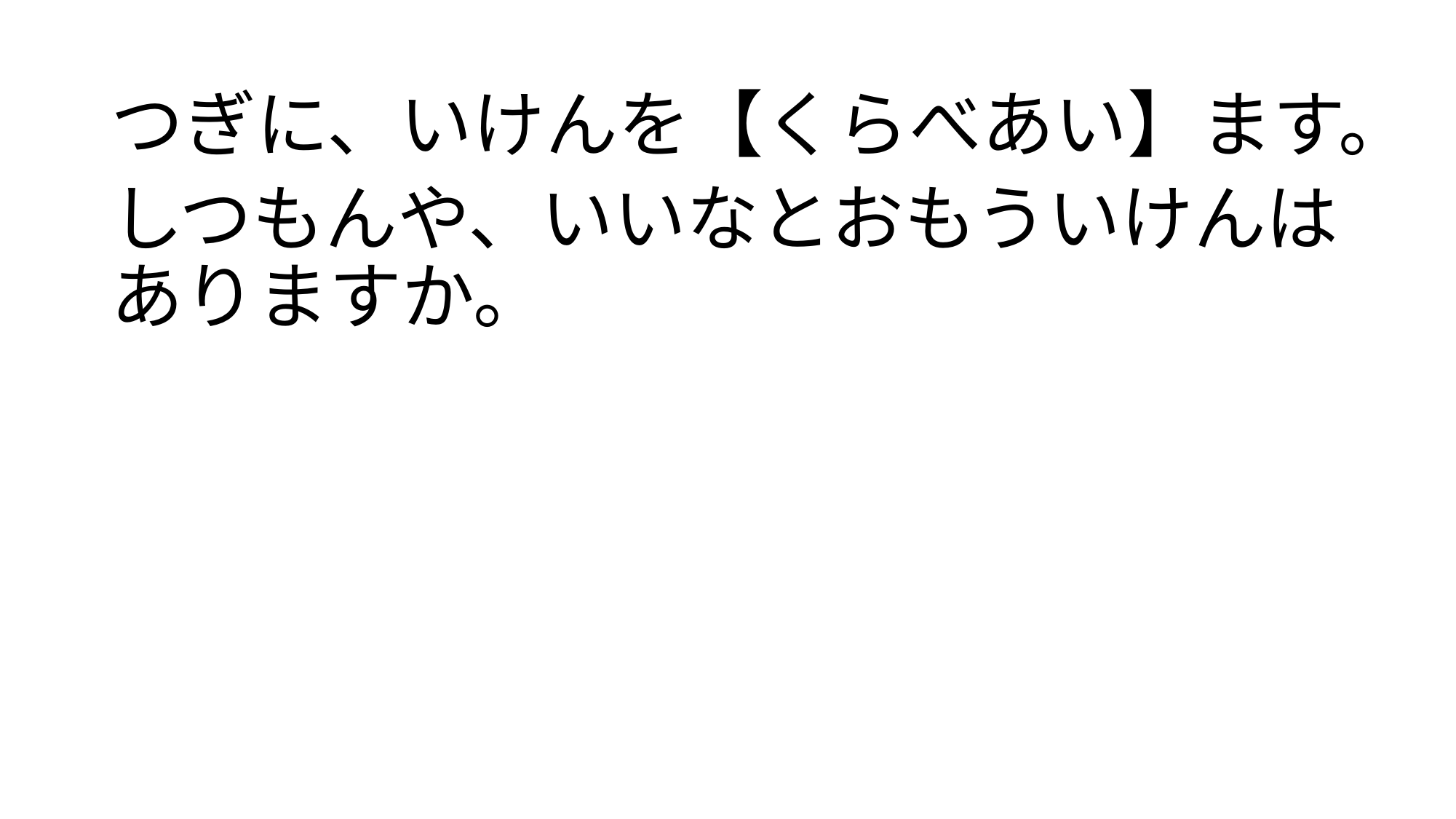

つぎに、いけんを【くらべあい】ます。
しつもんや、いいなとおもういけんはありますか。